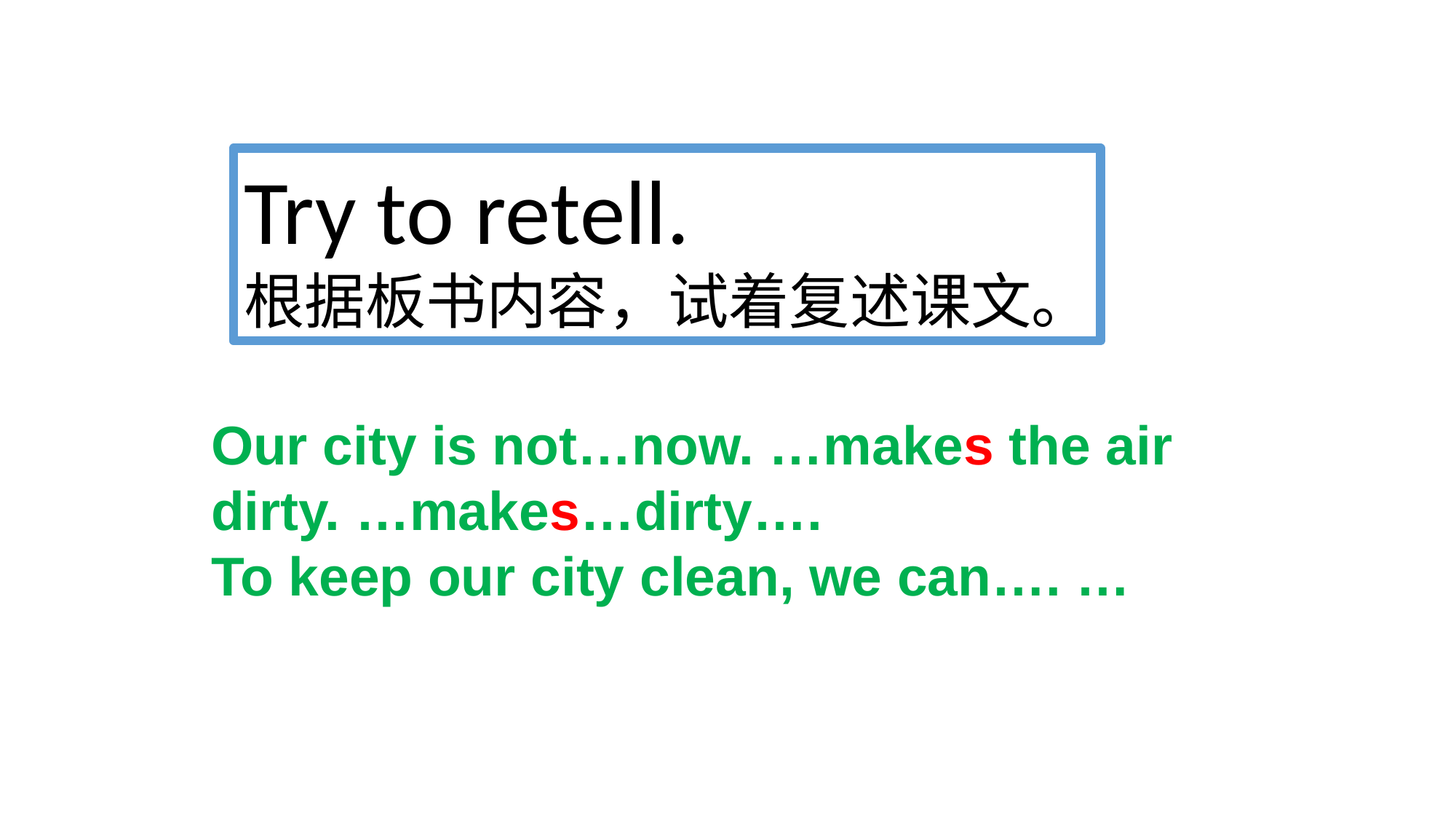

Try to retell.
根据板书内容，试着复述课文。
Our city is not…now. …makes the air dirty. …makes…dirty….
To keep our city clean, we can…. …